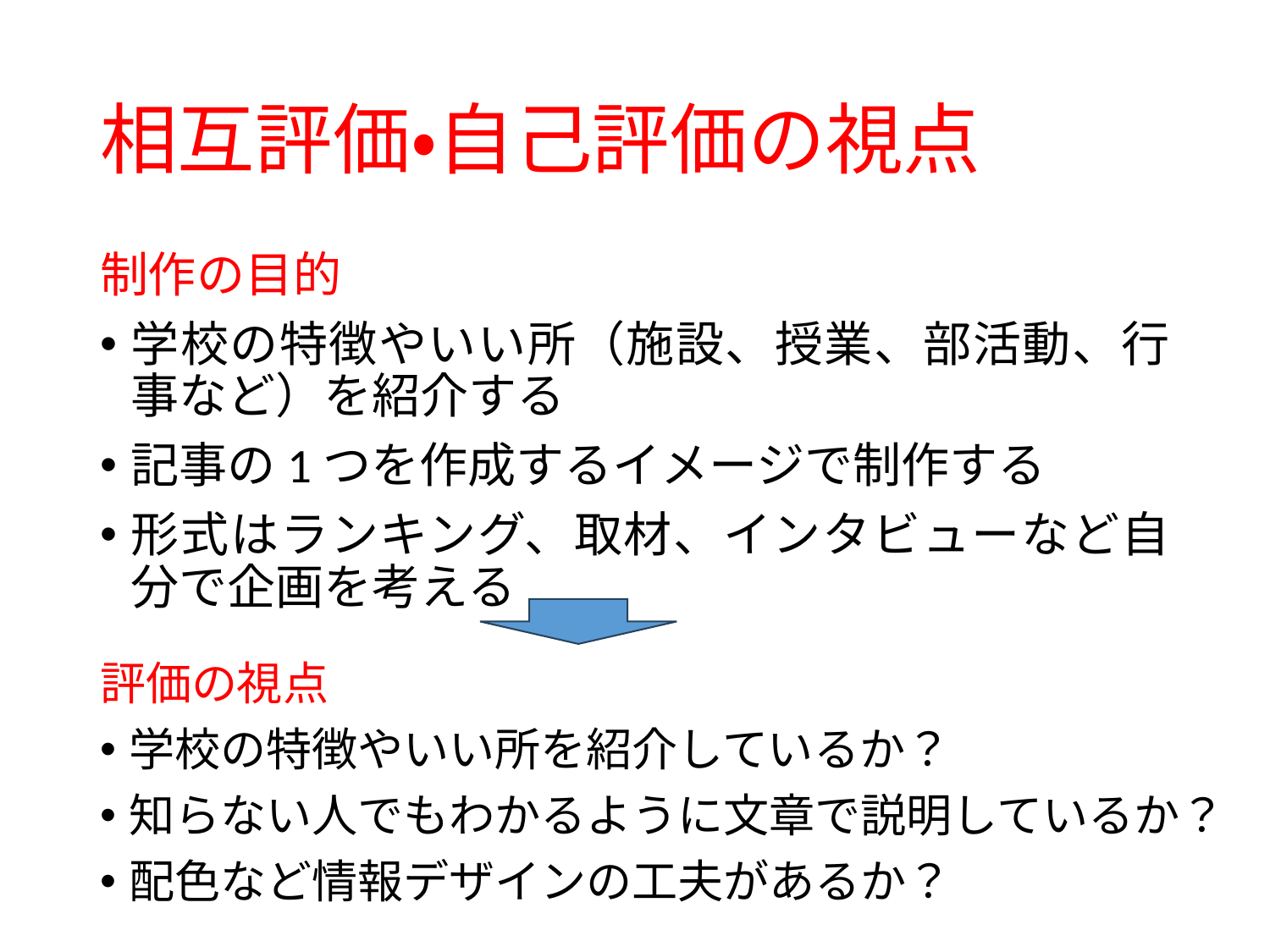

# 相互評価・自己評価の視点
制作の目的
学校の特徴やいい所（施設、授業、部活動、行事など）を紹介する
記事の1つを作成するイメージで制作する
形式はランキング、取材、インタビューなど自分で企画を考える

評価の視点
学校の特徴やいい所を紹介しているか？
知らない人でもわかるように文章で説明しているか？
配色など情報デザインの工夫があるか？